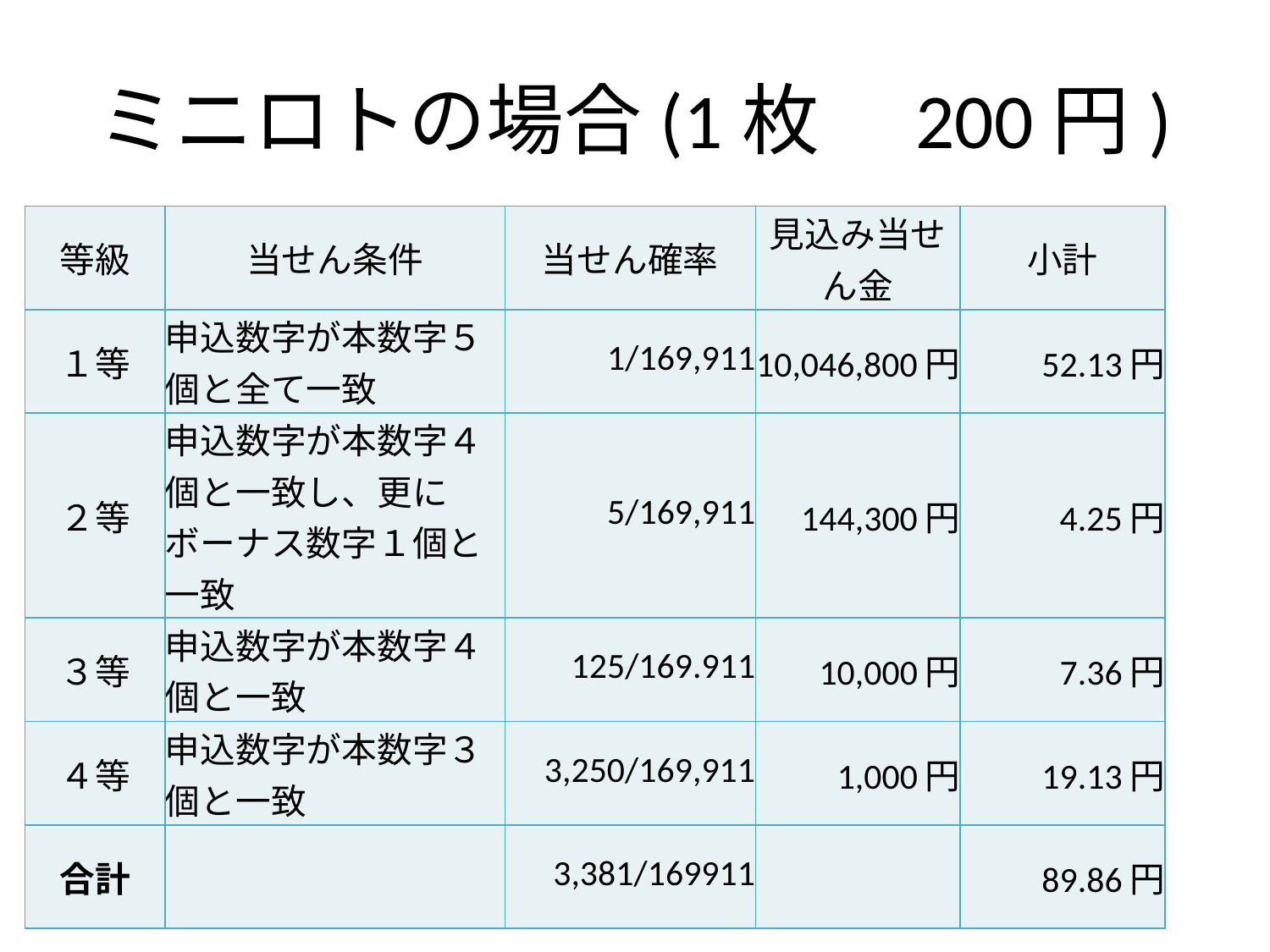

# ミニロトの場合(1枚　200円)
| 等級 | 当せん条件 | 当せん確率 | 見込み当せん金 | 小計 |
| --- | --- | --- | --- | --- |
| １等 | 申込数字が本数字５個と全て一致 | 1/169,911 | 10,046,800円 | 52.13円 |
| ２等 | 申込数字が本数字４個と一致し、更にボーナス数字１個と一致 | 5/169,911 | 144,300円 | 4.25円 |
| ３等 | 申込数字が本数字４個と一致 | 125/169.911 | 10,000円 | 7.36円 |
| ４等 | 申込数字が本数字３個と一致 | 3,250/169,911 | 1,000円 | 19.13円 |
| 合計 |  | 3,381/169911 |  | 89.86円 |